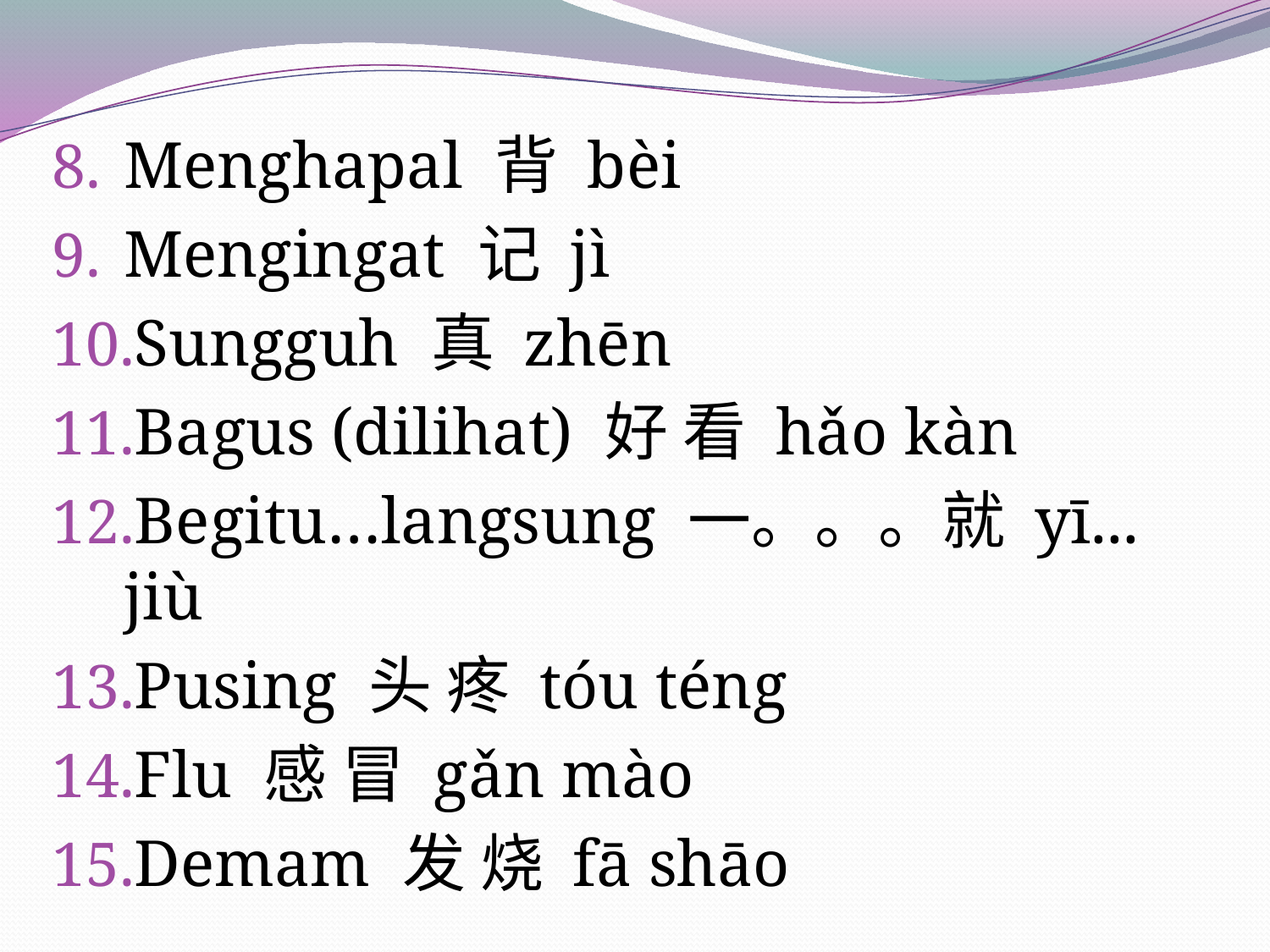

Menghapal 背 bèi
Mengingat 记 jì
Sungguh 真 zhēn
Bagus (dilihat) 好 看 hǎo kàn
Begitu…langsung 一。。。就 yī... jiù
Pusing 头 疼 tóu téng
Flu 感 冒 gǎn mào
Demam 发 烧 fā shāo